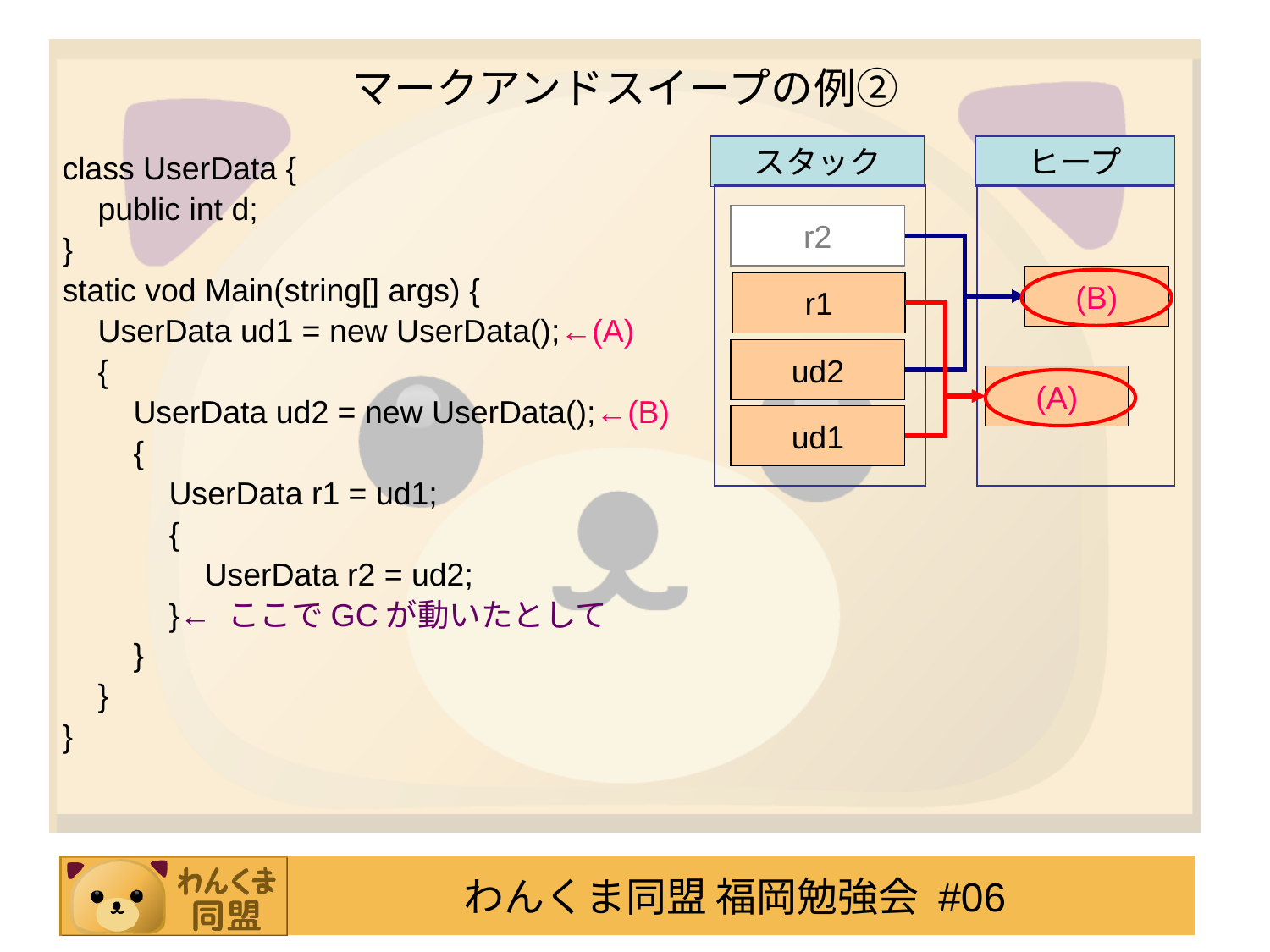

# マークアンドスイープの例②
ヒープ
スタック
class UserData {
    public int d;
}
static vod Main(string[] args) {
    UserData ud1 = new UserData();←(A)
    {
        UserData ud2 = new UserData();←(B)
        {
            UserData r1 = ud1;
            {
                UserData r2 = ud2;
            }← ここでGCが動いたとして
        }
    }
}

r2
(B)

r1
ud2
(A)

ud1